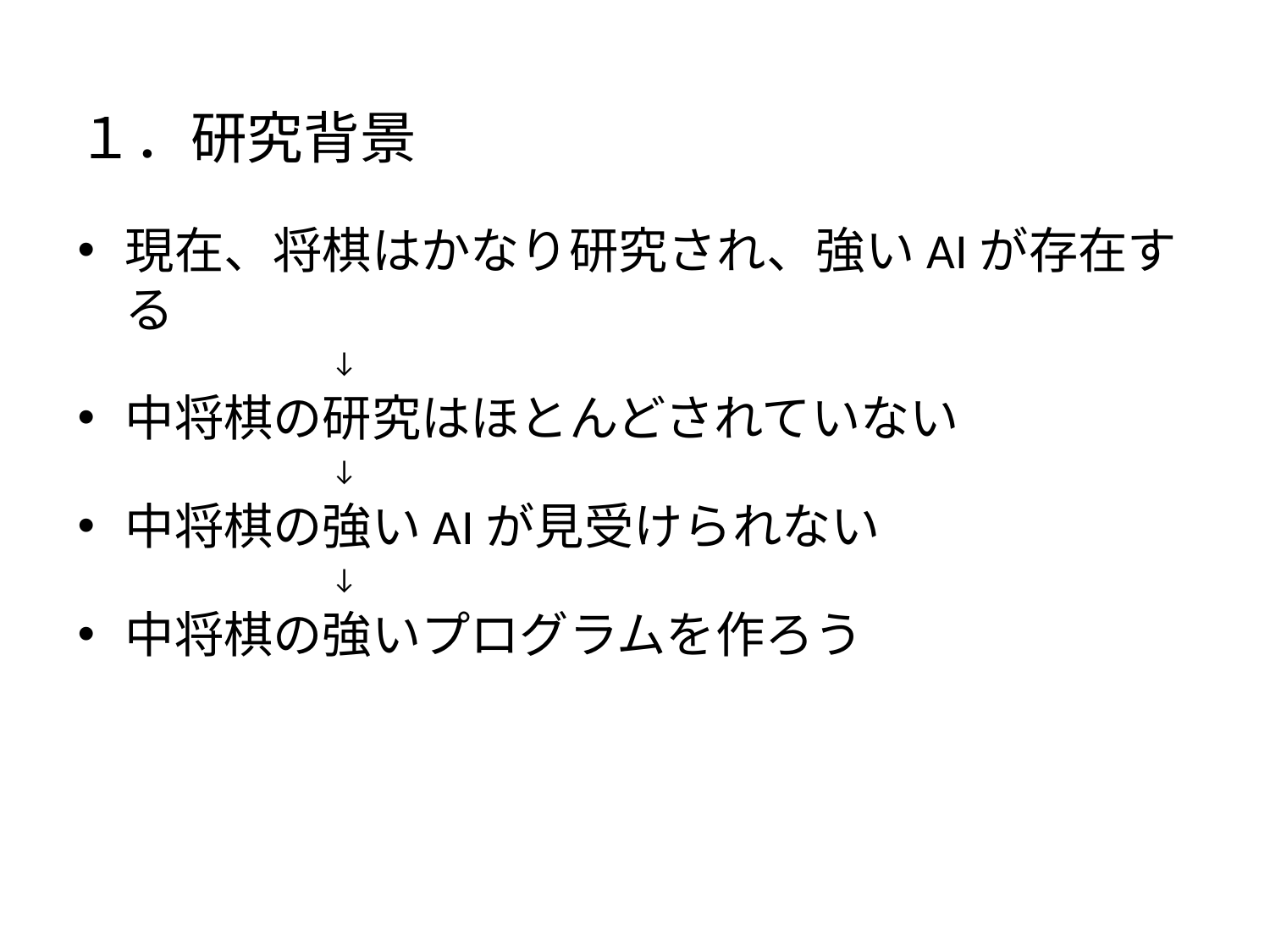

１．研究背景

現在、将棋はかなり研究され、強いAIが存在する
		↓
中将棋の研究はほとんどされていない
		↓
中将棋の強いAIが見受けられない
		↓
中将棋の強いプログラムを作ろう